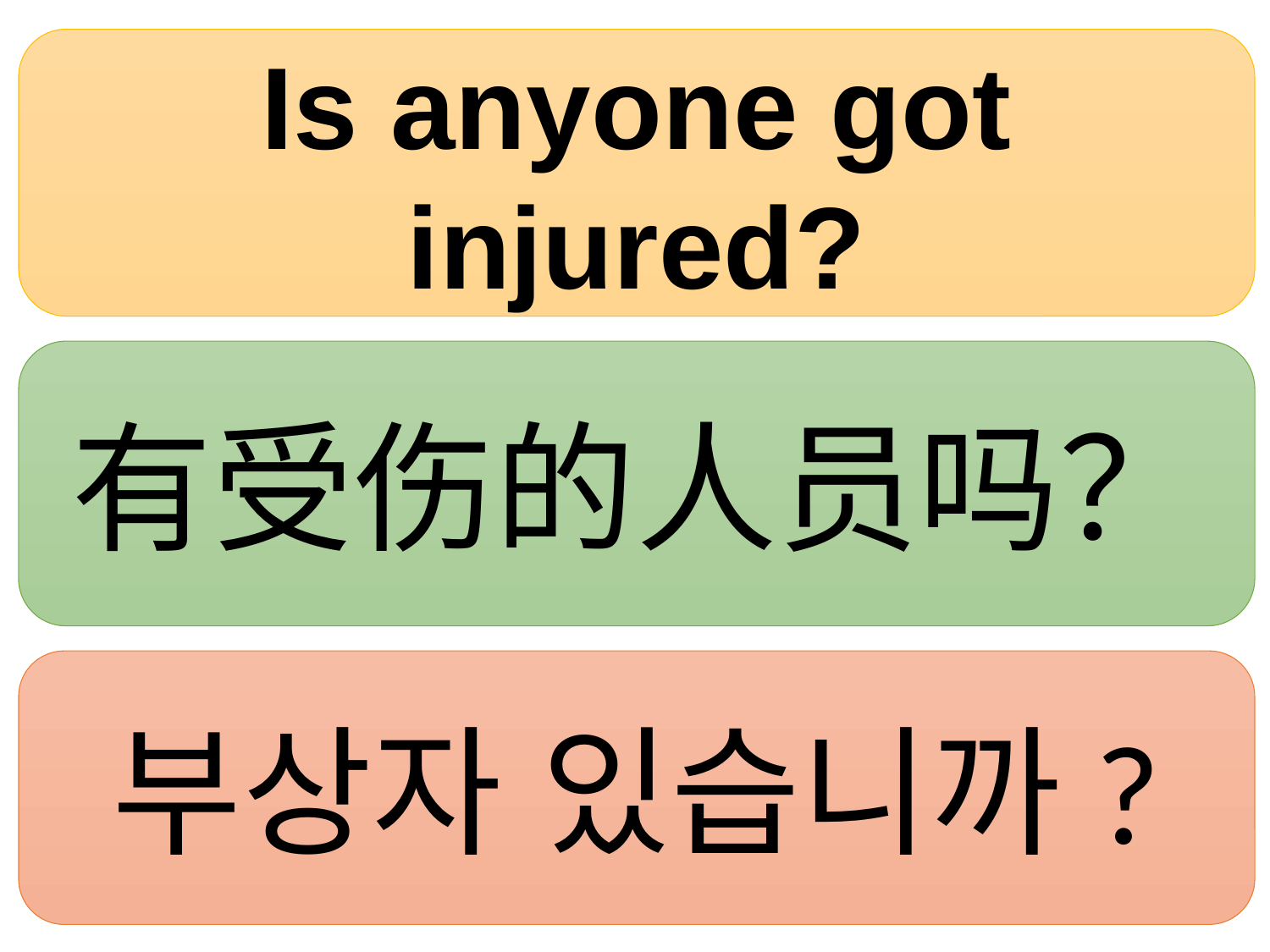

Is anyone got injured?
有受伤的人员吗？
부상자 있습니까?